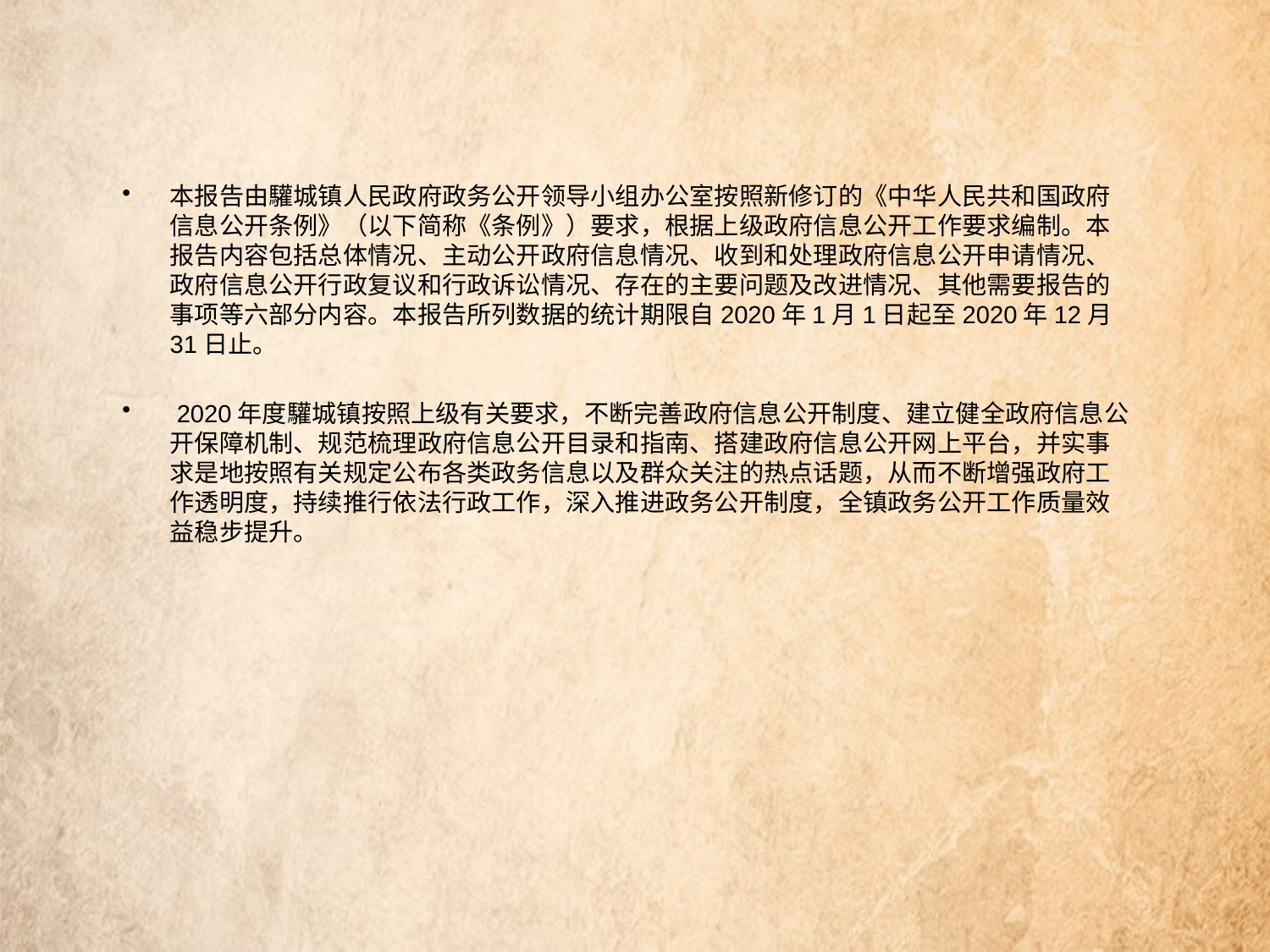

本报告由驩城镇人民政府政务公开领导小组办公室按照新修订的《中华人民共和国政府信息公开条例》（以下简称《条例》）要求，根据上级政府信息公开工作要求编制。本报告内容包括总体情况、主动公开政府信息情况、收到和处理政府信息公开申请情况、政府信息公开行政复议和行政诉讼情况、存在的主要问题及改进情况、其他需要报告的事项等六部分内容。本报告所列数据的统计期限自2020年1月1日起至2020年12月31日止。

 2020年度驩城镇按照上级有关要求，不断完善政府信息公开制度、建立健全政府信息公开保障机制、规范梳理政府信息公开目录和指南、搭建政府信息公开网上平台，并实事求是地按照有关规定公布各类政务信息以及群众关注的热点话题，从而不断增强政府工作透明度，持续推行依法行政工作，深入推进政务公开制度，全镇政务公开工作质量效益稳步提升。